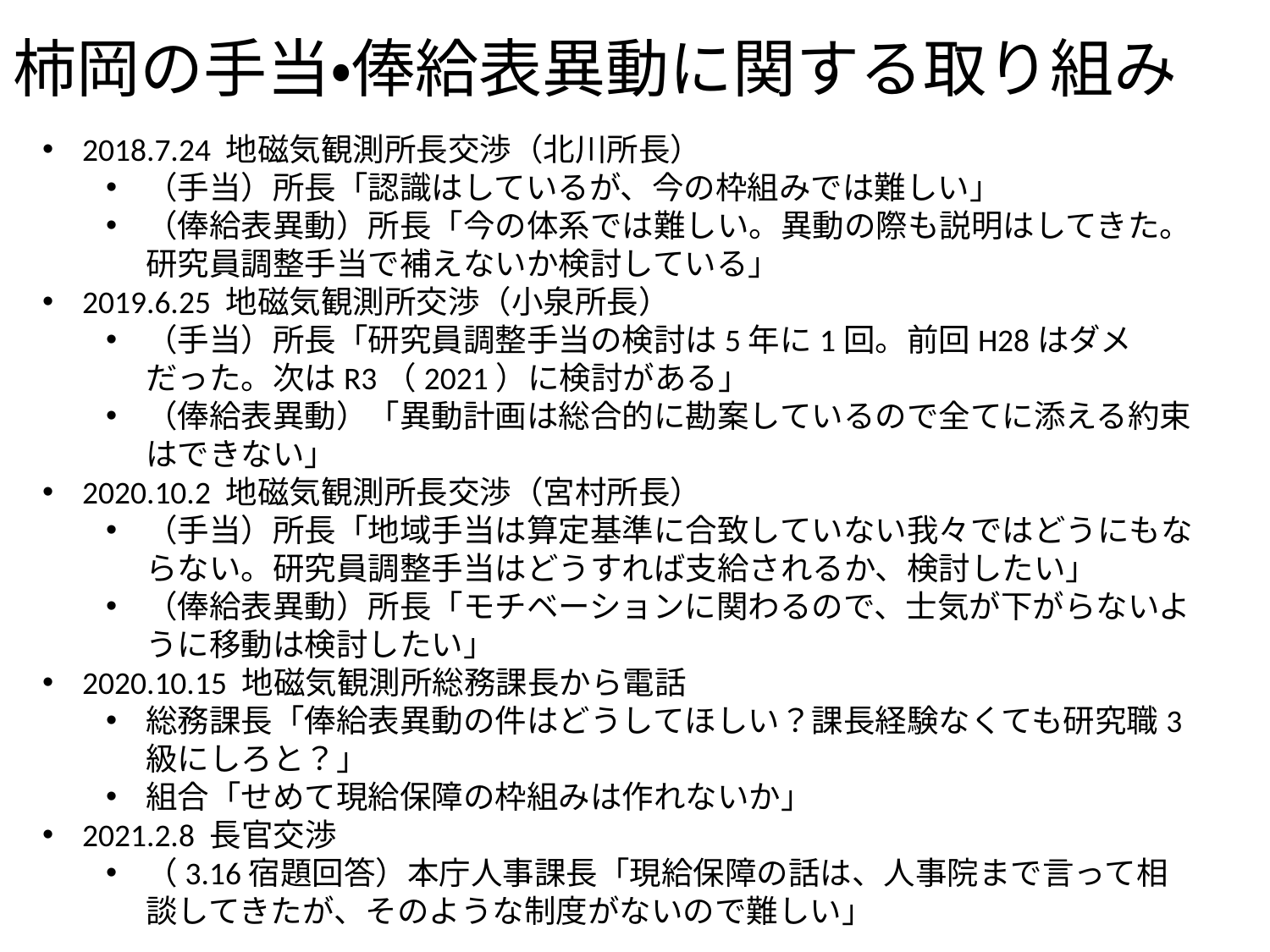

# 柿岡の手当・俸給表異動に関する取り組み
2018.7.24 地磁気観測所長交渉（北川所長）
（手当）所長「認識はしているが、今の枠組みでは難しい」
（俸給表異動）所長「今の体系では難しい。異動の際も説明はしてきた。研究員調整手当で補えないか検討している」
2019.6.25 地磁気観測所交渉（小泉所長）
（手当）所長「研究員調整手当の検討は5年に1回。前回H28はダメだった。次はR3（2021）に検討がある」
（俸給表異動）「異動計画は総合的に勘案しているので全てに添える約束はできない」
2020.10.2 地磁気観測所長交渉（宮村所長）
（手当）所長「地域手当は算定基準に合致していない我々ではどうにもならない。研究員調整手当はどうすれば支給されるか、検討したい」
（俸給表異動）所長「モチベーションに関わるので、士気が下がらないように移動は検討したい」
2020.10.15 地磁気観測所総務課長から電話
総務課長「俸給表異動の件はどうしてほしい？課長経験なくても研究職3級にしろと？」
組合「せめて現給保障の枠組みは作れないか」
2021.2.8 長官交渉
（3.16宿題回答）本庁人事課長「現給保障の話は、人事院まで言って相談してきたが、そのような制度がないので難しい」